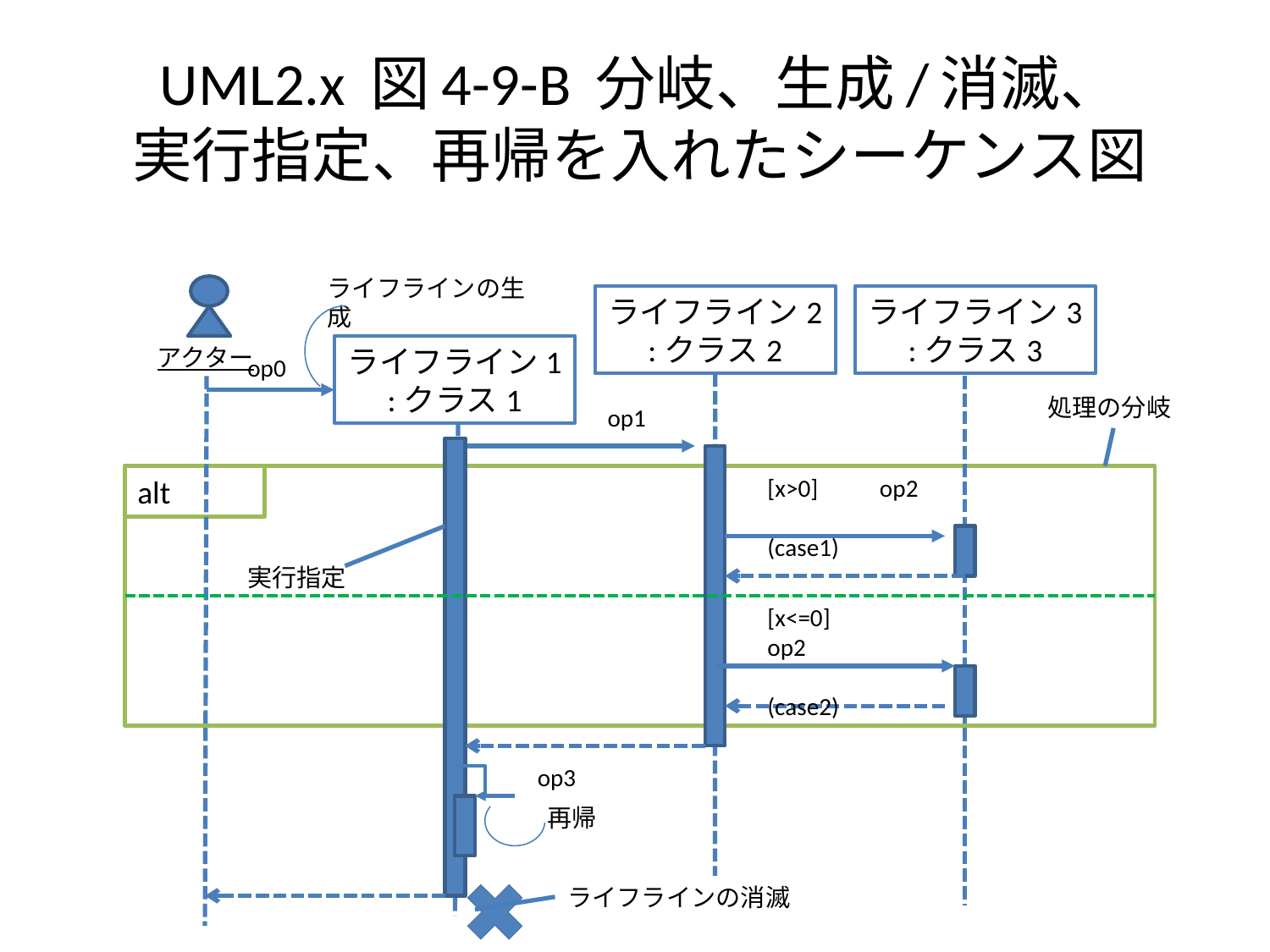

# UML2.x 図4-9-B 分岐、生成/消滅、 実行指定、再帰を入れたシーケンス図
ライフラインの生成

ライフライン2
:クラス2
ライフライン3
:クラス3

アクター
ライフライン1
:クラス1
op0
処理の分岐
op1

alt
[x>0]　　op2
　　　　(case1)

実行指定
[x<=0]　　op2
　　　　(case2)

op3

再帰

ライフラインの消滅